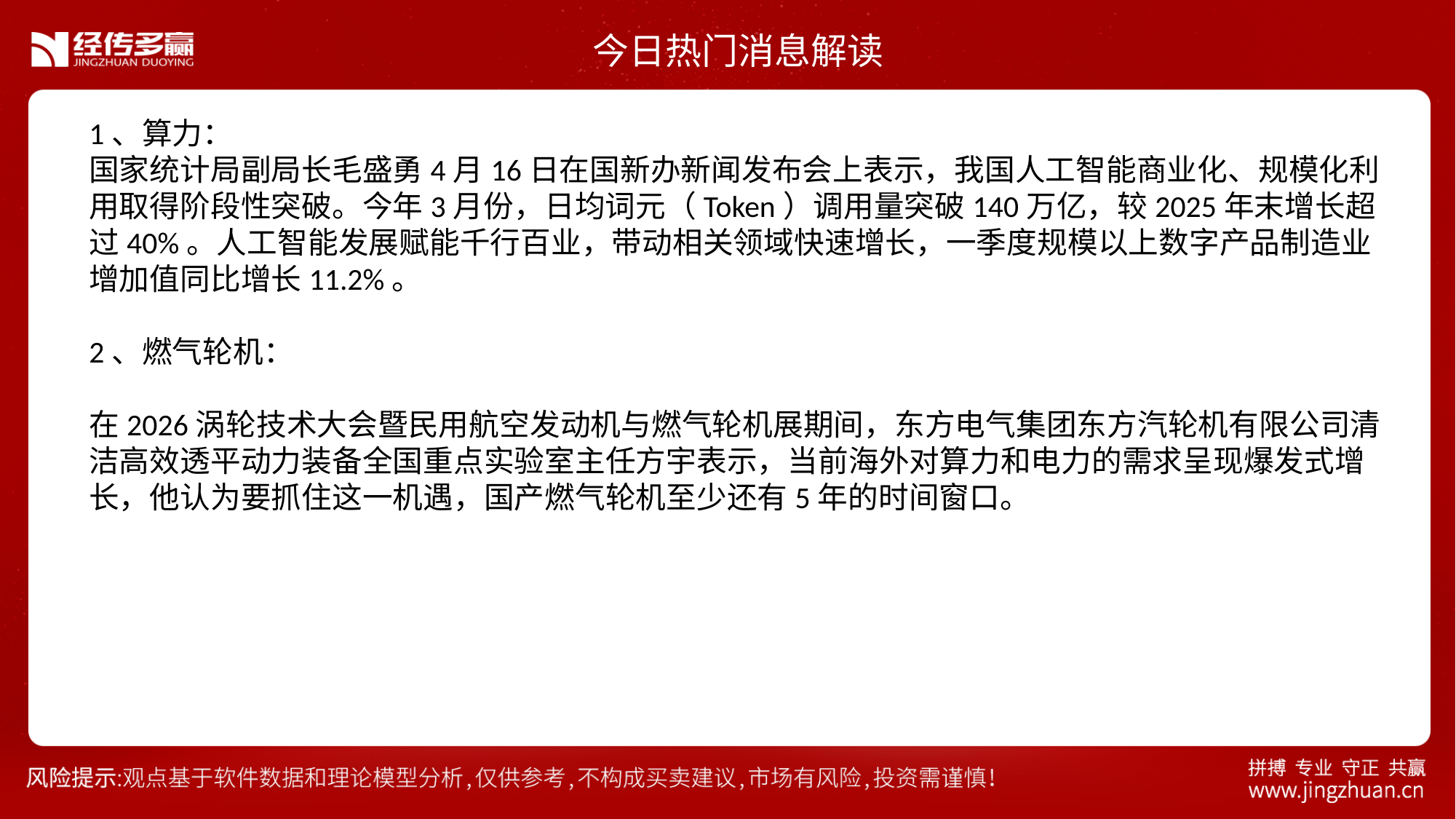

今日热门消息解读
1、算力：
国家统计局副局长毛盛勇4月16日在国新办新闻发布会上表示，我国人工智能商业化、规模化利用取得阶段性突破。今年3月份，日均词元（Token）调用量突破140万亿，较2025年末增长超过40%。人工智能发展赋能千行百业，带动相关领域快速增长，一季度规模以上数字产品制造业增加值同比增长11.2%。

2、燃气轮机：

在2026涡轮技术大会暨民用航空发动机与燃气轮机展期间，东方电气集团东方汽轮机有限公司清洁高效透平动力装备全国重点实验室主任方宇表示，当前海外对算力和电力的需求呈现爆发式增长，他认为要抓住这一机遇，国产燃气轮机至少还有5年的时间窗口。